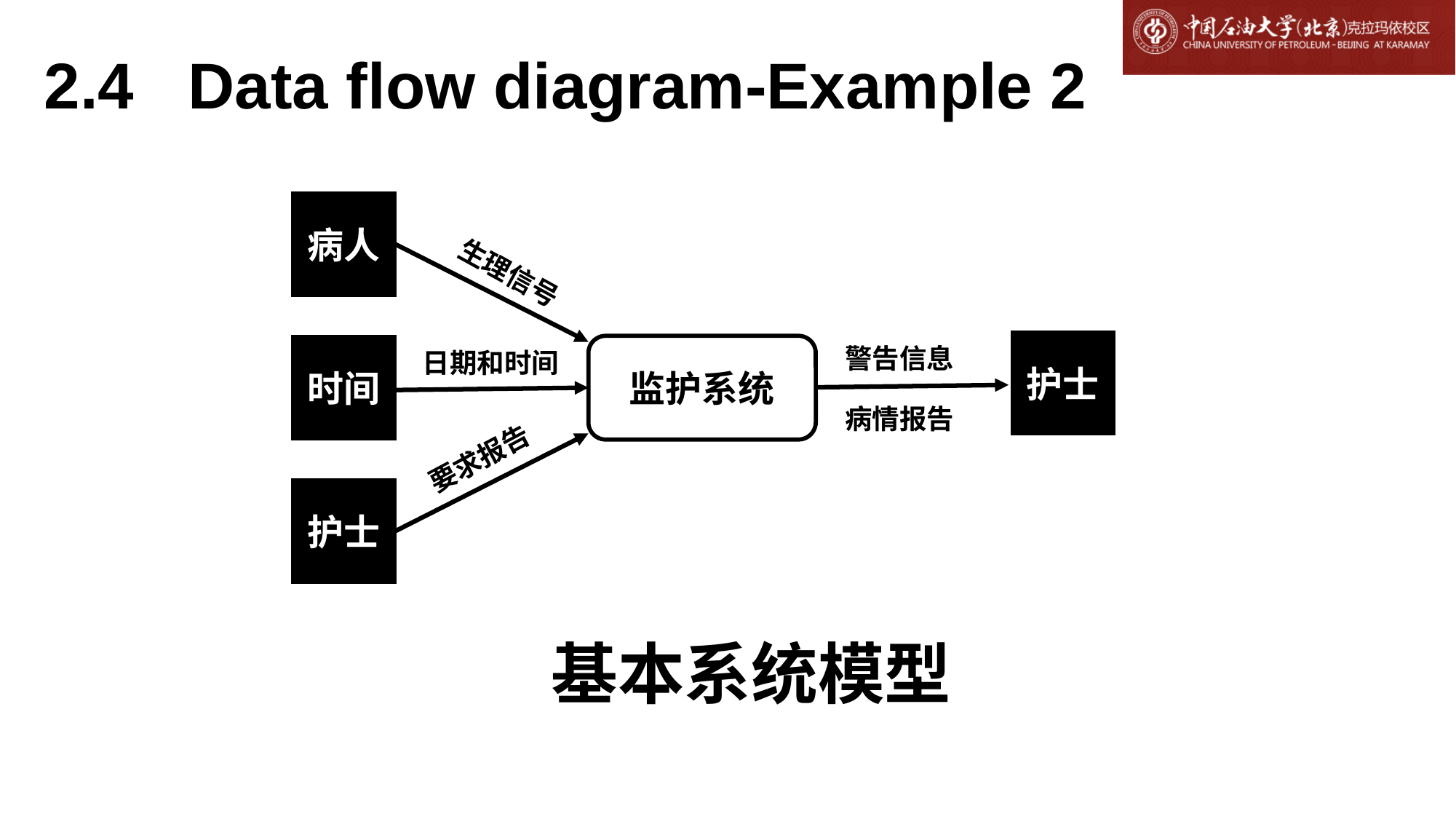

# 2.4   Data flow diagram-Example 2
病人
生理信号
护士
时间
监护系统
警告信息
日期和时间
病情报告
要求报告
护士
基本系统模型